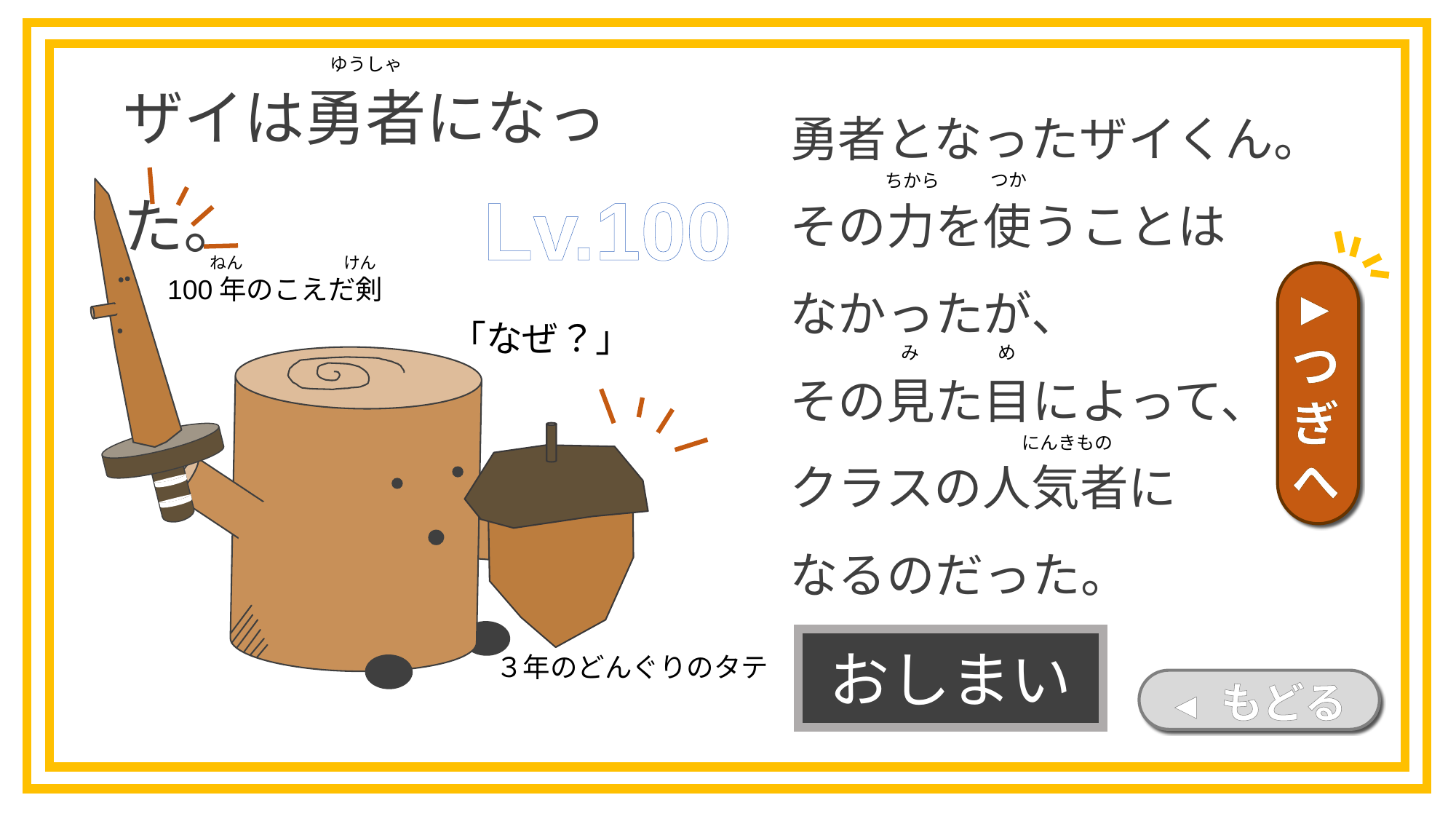

ザイは勇者になった。

ゆうしゃ
勇者となったザイくん。
その力を使うことは
なかったが、
その見た目によって、
クラスの人気者に
なるのだった。
つか
ちから
Lv.100

ねん　　　　　　けん
►つぎへ
100年のこえだ剣
「なぜ？」
み
め

にんきもの
おしまい
３年のどんぐりのタテ
◄ もどる